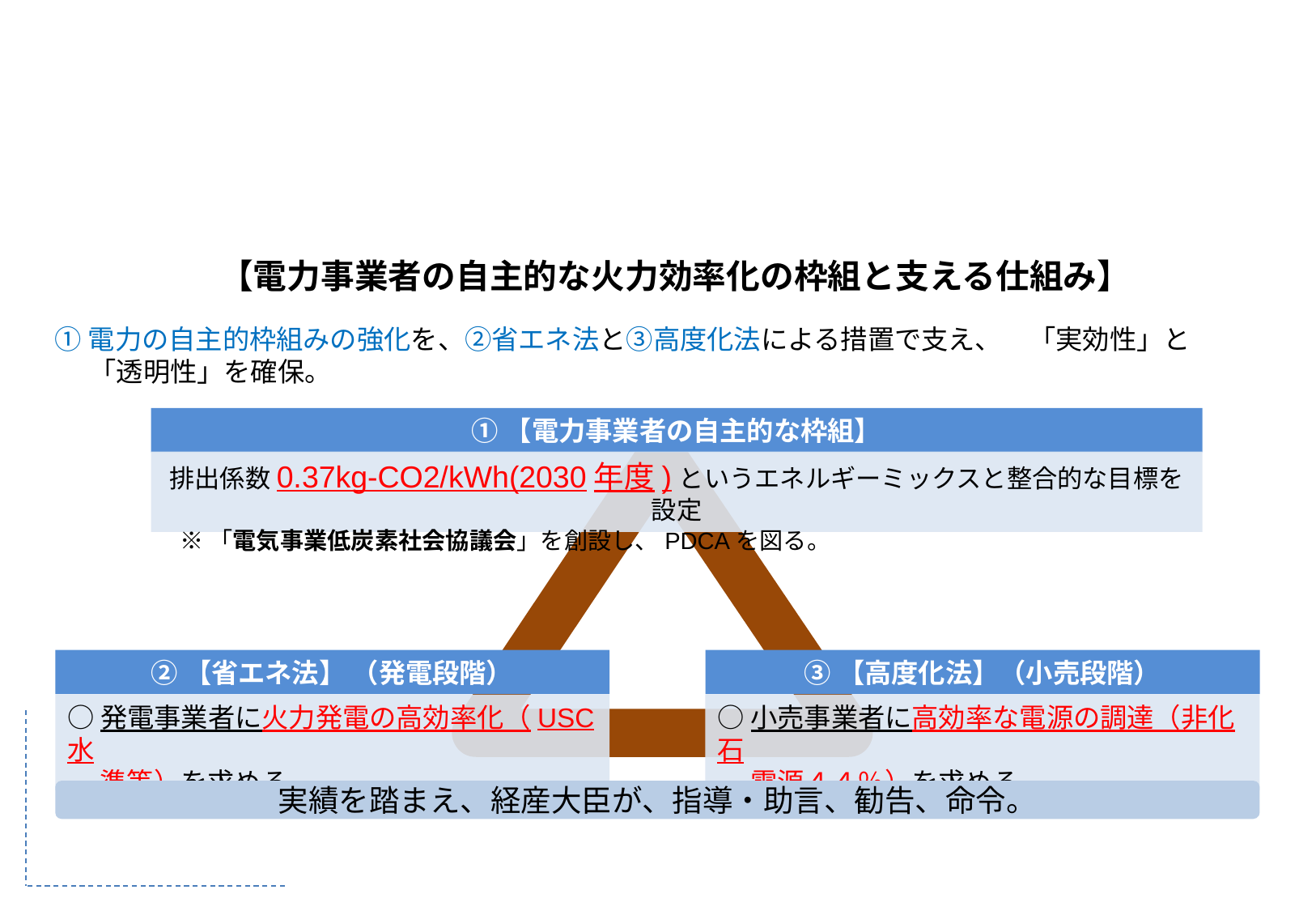

【電力事業者の自主的な火力効率化の枠組と支える仕組み】
①電力の自主的枠組みの強化を、②省エネ法と③高度化法による措置で支え、　「実効性」と「透明性」を確保。
①【電力事業者の自主的な枠組】
排出係数0.37kg-CO2/kWh(2030年度)というエネルギーミックスと整合的な目標を設定
   ※「電気事業低炭素社会協議会」を創設し、PDCAを図る。

②【省エネ法】 （発電段階）
○発電事業者に火力発電の高効率化（USC水
　 準等）を求める。
③【高度化法】（小売段階）
○小売事業者に高効率な電源の調達（非化石
　 電源４４％）を求める。
実績を踏まえ、経産大臣が、指導・助言、勧告、命令。